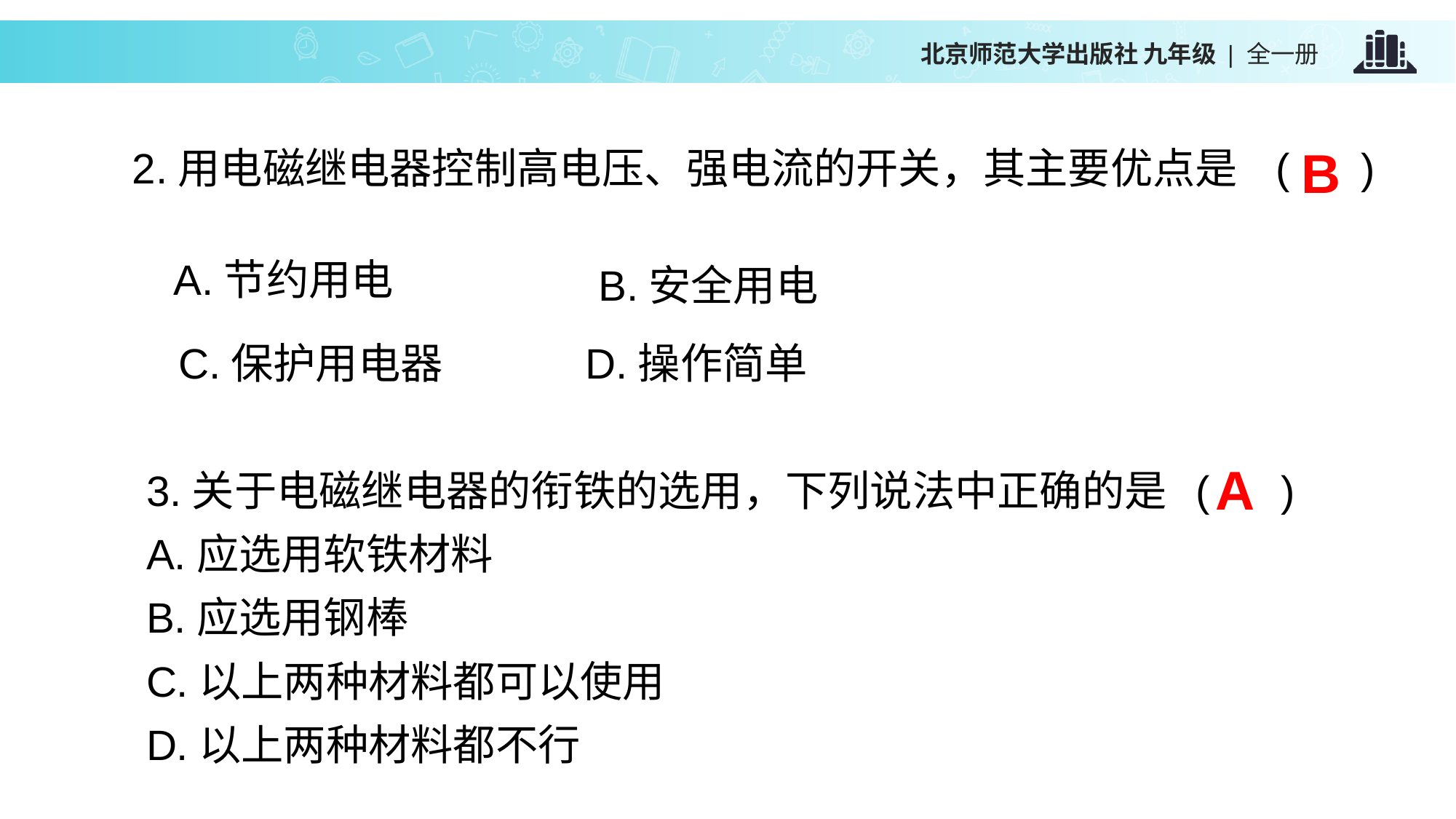

B
2.用电磁继电器控制高电压、强电流的开关，其主要优点是   (      )
A.节约用电
B.安全用电
C.保护用电器              D.操作简单
3.关于电磁继电器的衔铁的选用，下列说法中正确的是  (      )
A.应选用软铁材料
B.应选用钢棒
C.以上两种材料都可以使用
D.以上两种材料都不行
A